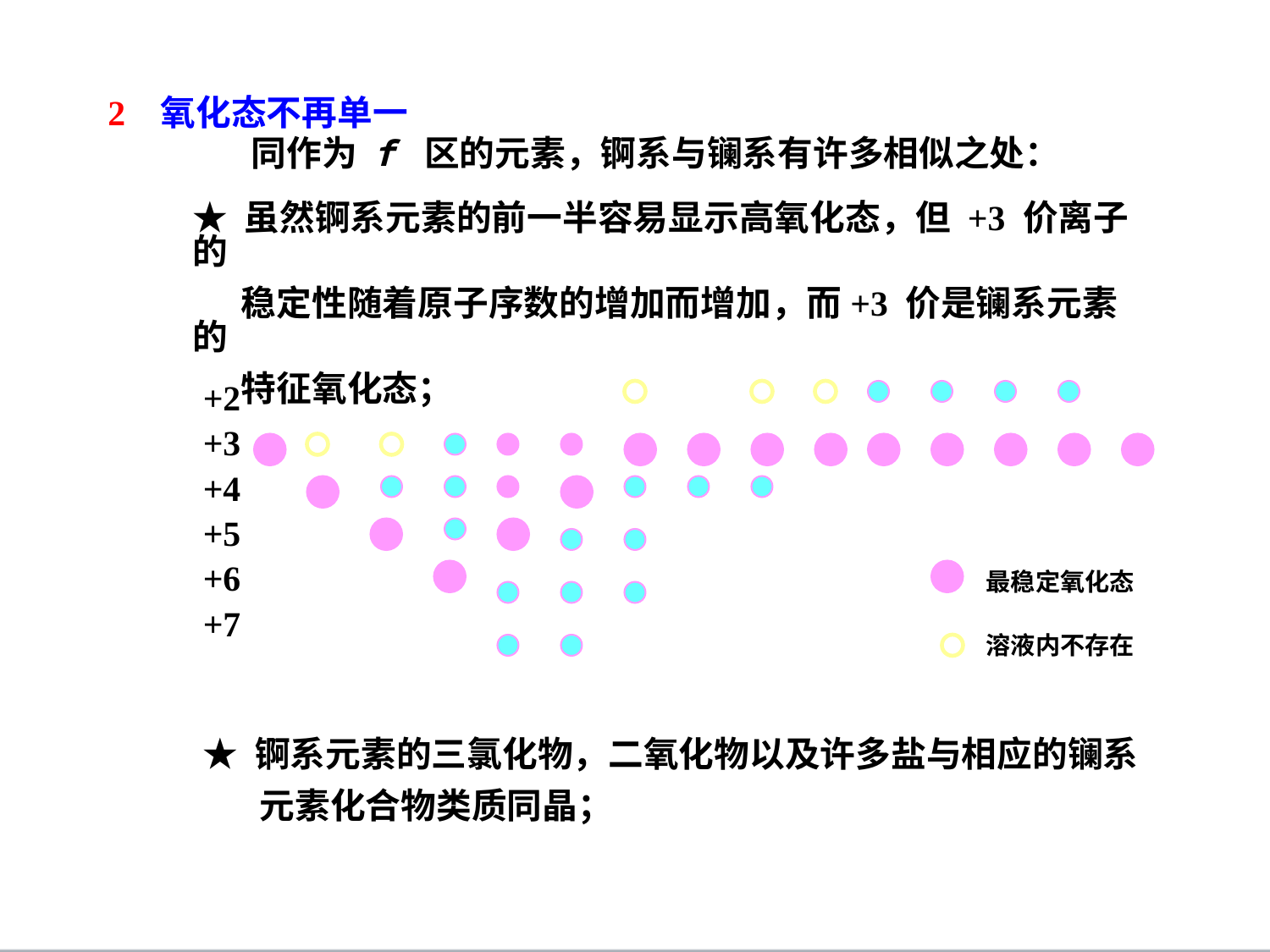

2   氧化态不再单一
同作为 f 区的元素，锕系与镧系有许多相似之处：

★ 虽然锕系元素的前一半容易显示高氧化态，但 +3 价离子的
     稳定性随着原子序数的增加而增加，而+3 价是镧系元素的
     特征氧化态；

+2
+3
+4
+5
+6
+7

最稳定氧化态

溶液内不存在

★ 锕系元素的三氯化物，二氧化物以及许多盐与相应的镧系
      元素化合物类质同晶；